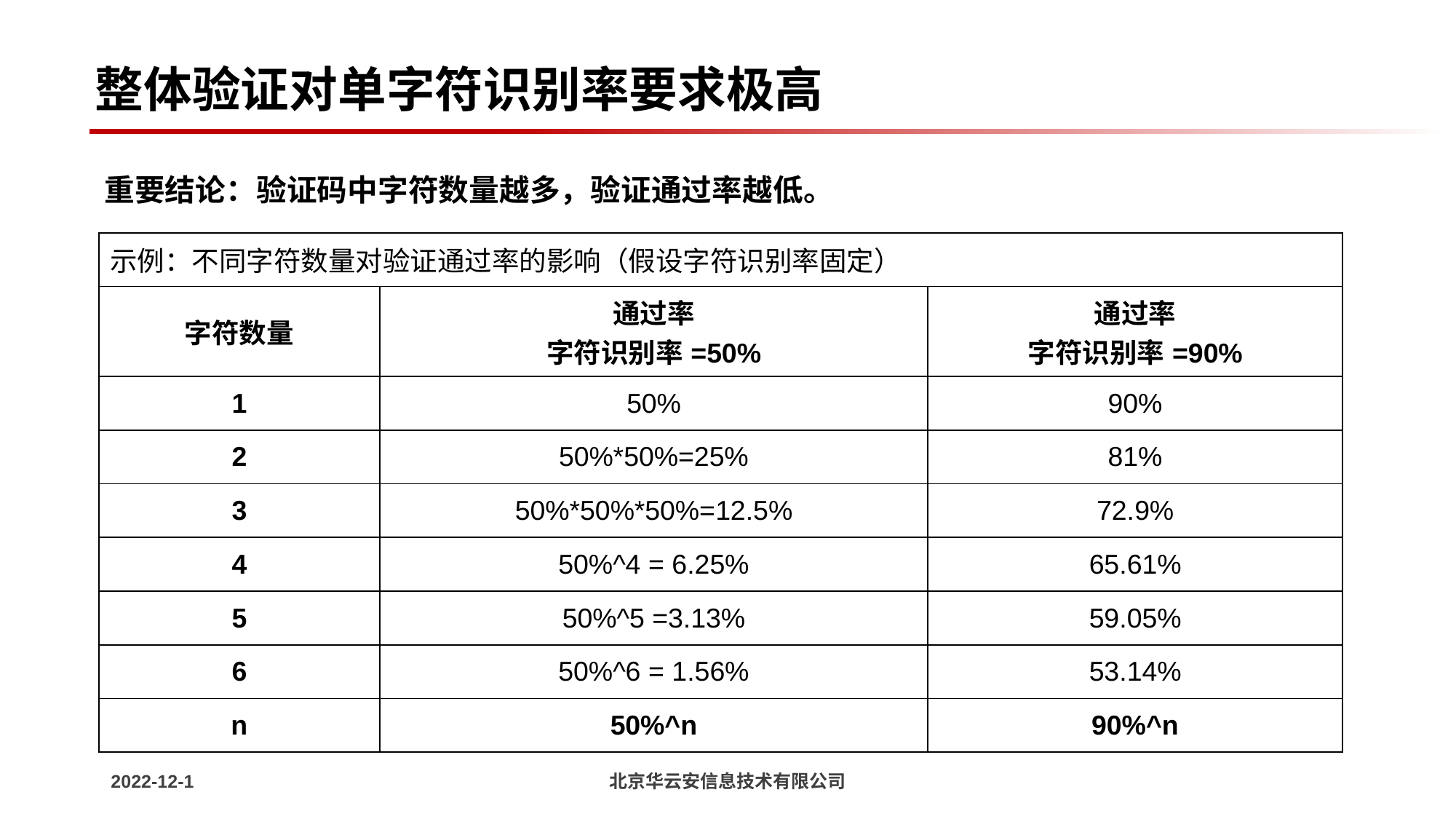

# 整体验证对单字符识别率要求极高

重要结论：验证码中字符数量越多，验证通过率越低。
| 示例：不同字符数量对验证通过率的影响（假设字符识别率固定） |  |  |
| --- | --- | --- |
| 字符数量 | 通过率 字符识别率=50% | 通过率 字符识别率=90% |
| 1 | 50% | 90% |
| 2 | 50%\*50%=25% | 81% |
| 3 | 50%\*50%\*50%=12.5% | 72.9% |
| 4 | 50%^4 = 6.25% | 65.61% |
| 5 | 50%^5 =3.13% | 59.05% |
| 6 | 50%^6 = 1.56% | 53.14% |
| n | 50%^n | 90%^n |
2022-12-1
北京华云安信息技术有限公司
14